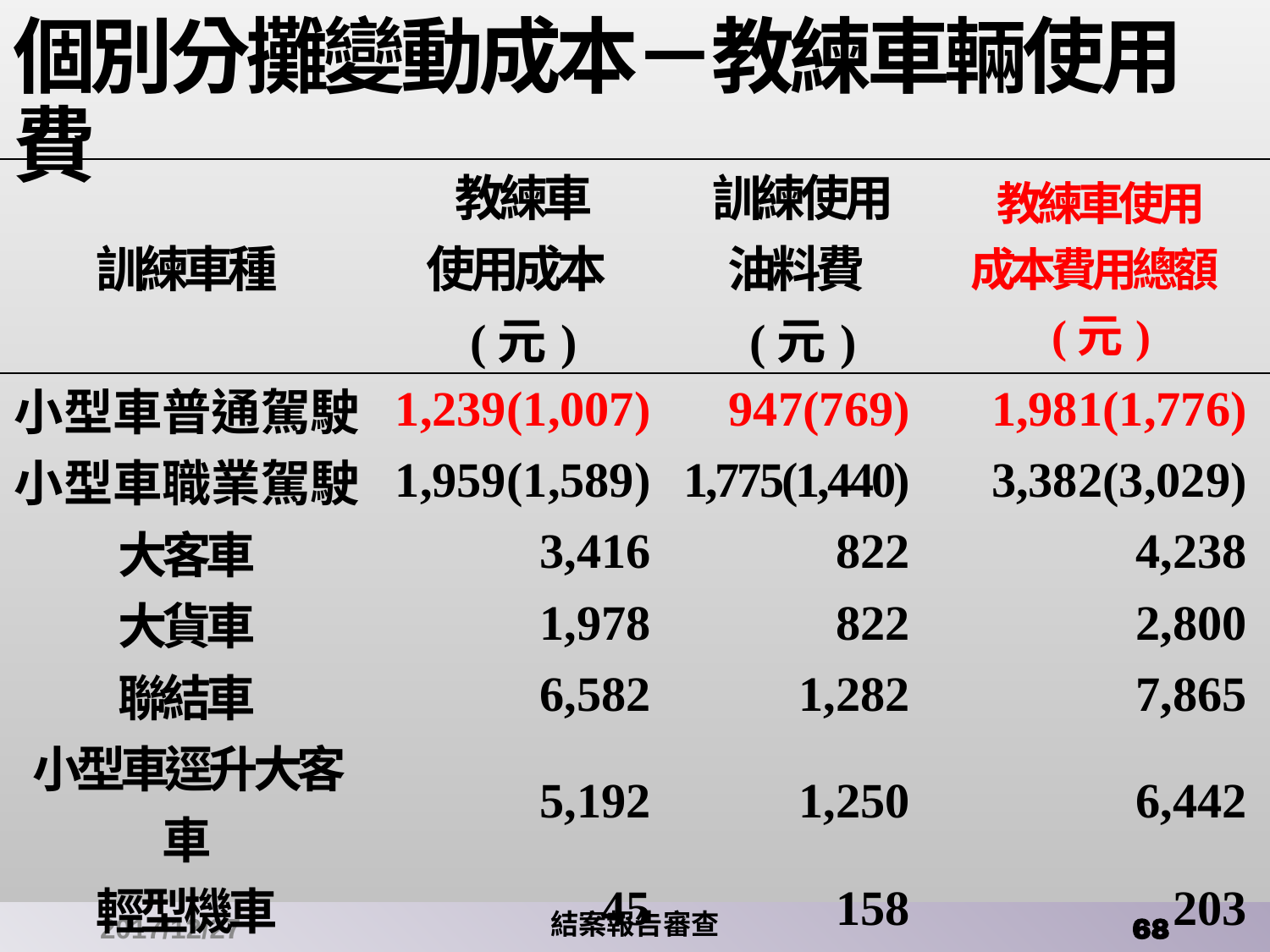

# 個別分攤變動成本－教練車輛使用費
| 訓練車種 | 教練車 使用成本(元) | 訓練使用 油料費(元) | 教練車使用 成本費用總額(元) |
| --- | --- | --- | --- |
| 小型車普通駕駛 | 1,239(1,007) | 947(769) | 1,981(1,776) |
| 小型車職業駕駛 | 1,959(1,589) | 1,775(1,440) | 3,382(3,029) |
| 大客車 | 3,416 | 822 | 4,238 |
| 大貨車 | 1,978 | 822 | 2,800 |
| 聯結車 | 6,582 | 1,282 | 7,865 |
| 小型車逕升大客車 | 5,192 | 1,250 | 6,442 |
| 輕型機車 | 45 | 158 | 203 |
| 重型機車 | 53 | 197 | 250 |
| 大型重型機車 | 909 | 663 | 1,571 |
| 小型車掛附拖車 | 876 | 757 | 1,633 |
2017/12/27
結案報告審查
68